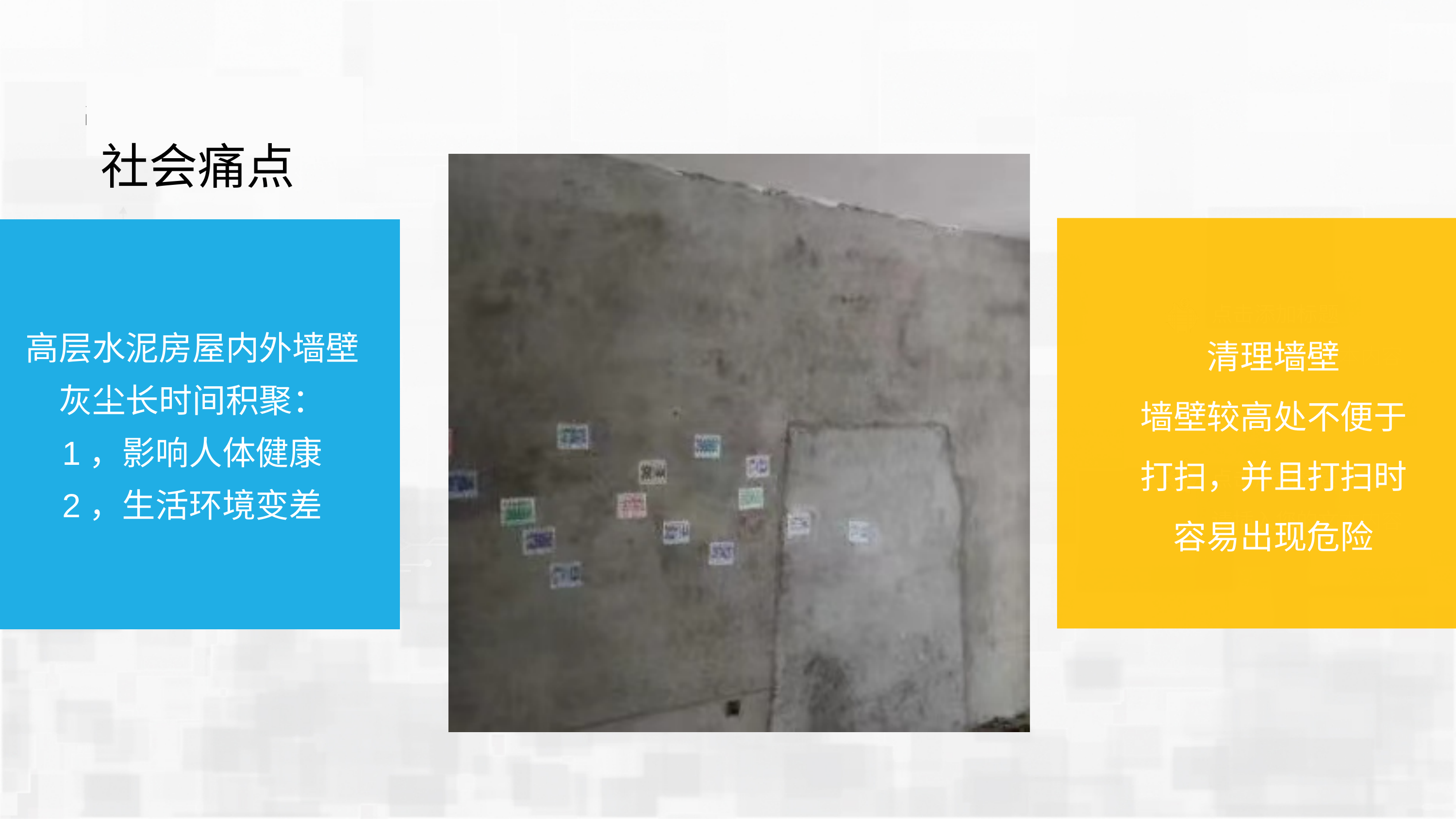

点击此处添加标题

http://www.rapidppt.com
社会痛点

点击添加标题
高层水泥房屋内外墙壁灰尘长时间积聚：
1，影响人体健康
2，生活环境变差
清理墙壁
墙壁较高处不便于打扫，并且打扫时容易出现危险
请插入您的文本内容

点击添加标题
请插入您的文本内容